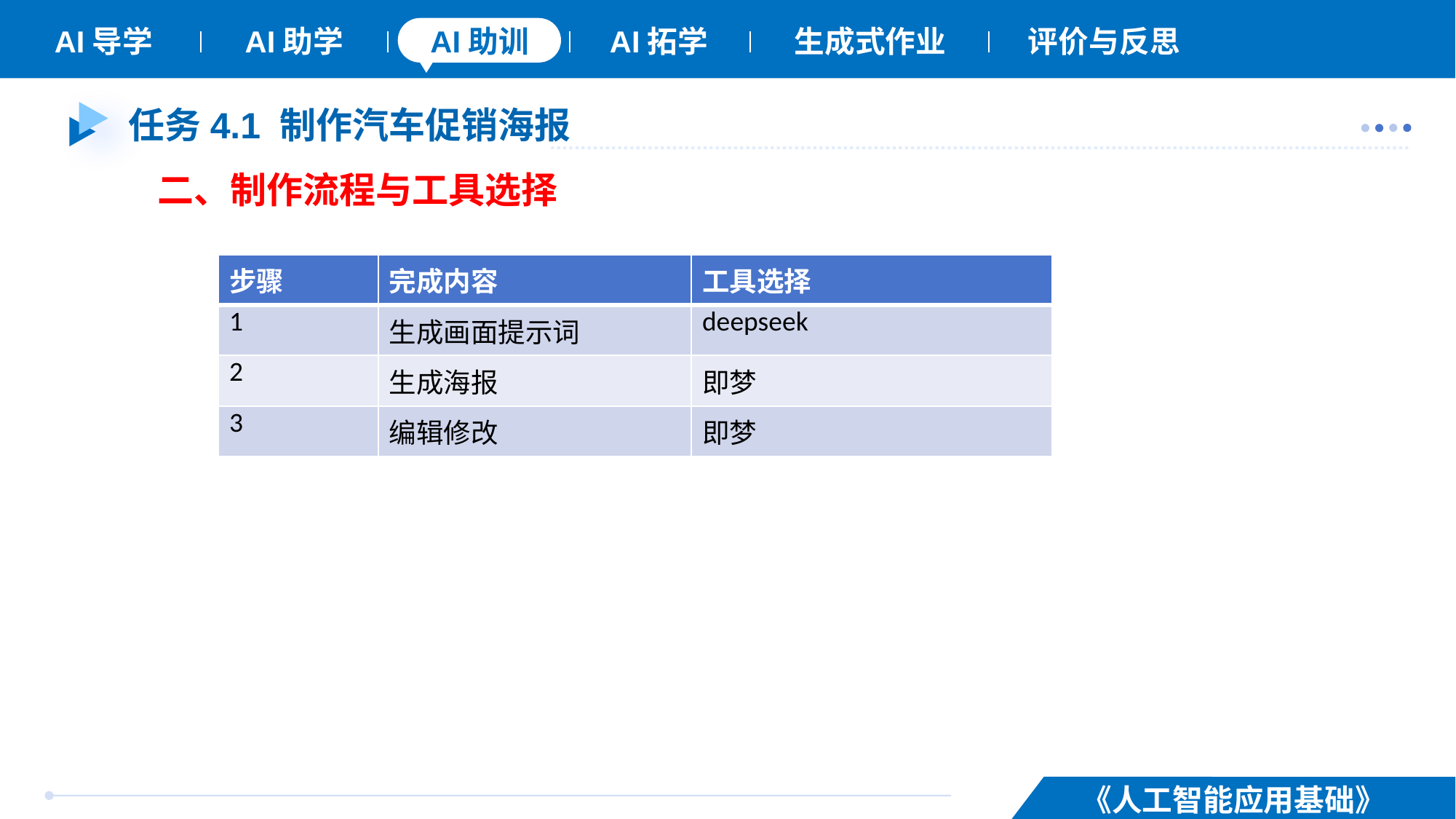

# 任务4.1 制作汽车促销海报
二、制作流程与工具选择

| 步骤 | 完成内容 | 工具选择 |
| --- | --- | --- |
| 1 | 生成画面提示词 | deepseek |
| 2 | 生成海报 | 即梦 |
| 3 | 编辑修改 | 即梦 |